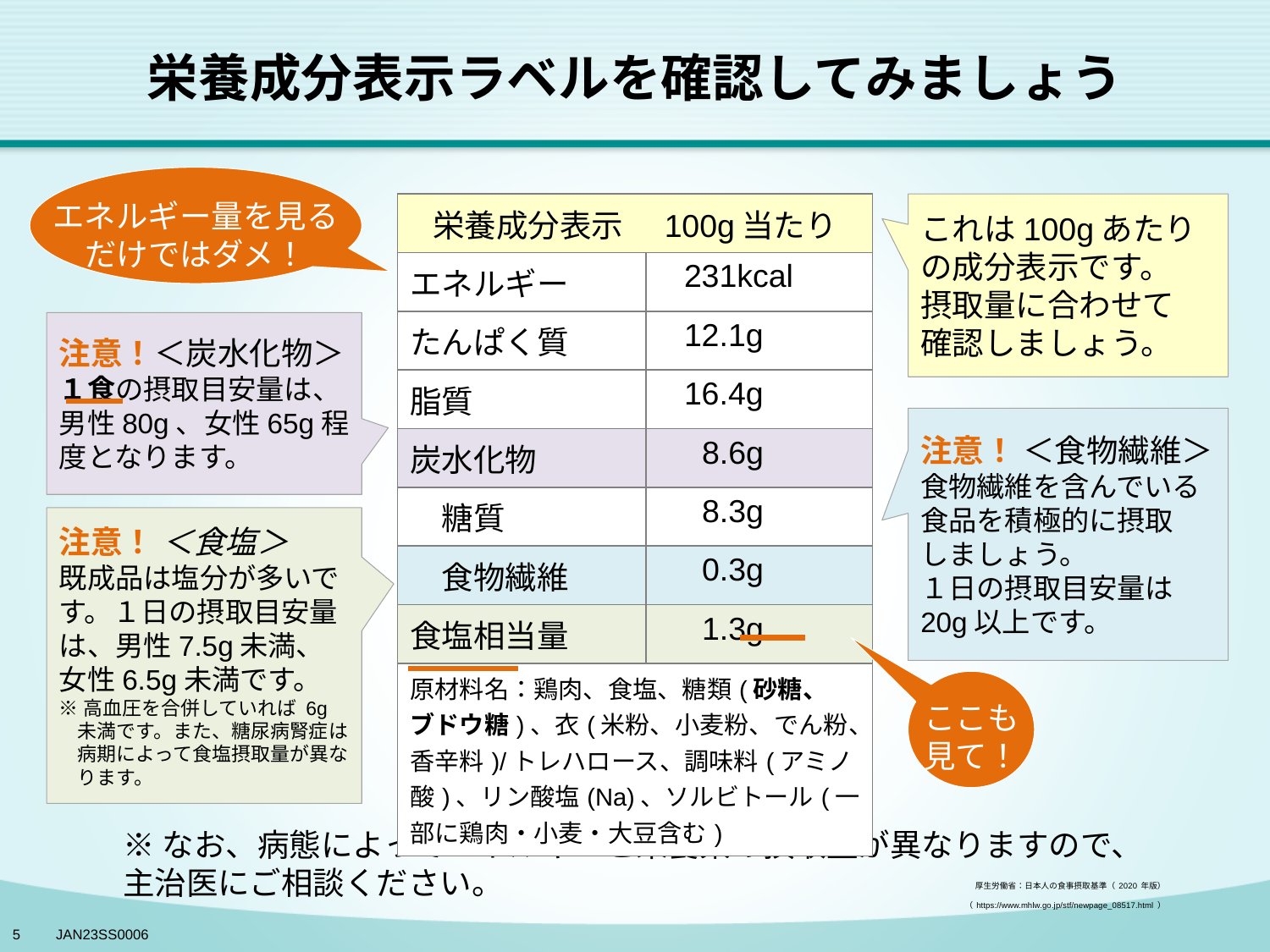

# 栄養成分表示ラベルを確認してみましょう

エネルギー量を見るだけではダメ！
| 栄養成分表示　100g当たり |  |
| --- | --- |
| エネルギー | 231kcal |
| たんぱく質 | 12.1g |
| 脂質 | 16.4g |
| 炭水化物 | 8.6g |
| 糖質 | 8.3g |
| 食物繊維 | 0.3g |
| 食塩相当量 | 1.3g |
| 原材料名：鶏肉、食塩、糖類(砂糖、 ブドウ糖)、衣(米粉、小麦粉、でん粉、香辛料)/トレハロース、調味料(アミノ酸)、リン酸塩(Na)、ソルビトール(一部に鶏肉・小麦・大豆含む) |  |
これは100gあたりの成分表示です。
摂取量に合わせて
確認しましょう。
注意！＜炭水化物＞
１食の摂取目安量は、男性80g、女性65g程度となります。
注意！ ＜食物繊維＞
食物繊維を含んでいる食品を積極的に摂取
しましょう。
１日の摂取目安量は20g以上です。

注意！ ＜食塩＞
既成品は塩分が多いです。１日の摂取目安量は、男性7.5g未満、
女性6.5g未満です。
※高血圧を合併していれば 6g未満です。また、糖尿病腎症は病期によって食塩摂取量が異なります。

ここも
見て！
※なお、病態によってエネルギーと栄養素の摂取量が異なりますので、主治医にご相談ください。
厚生労働省：日本人の食事摂取基準（2020年版）
（https://www.mhlw.go.jp/stf/newpage_08517.html）
5